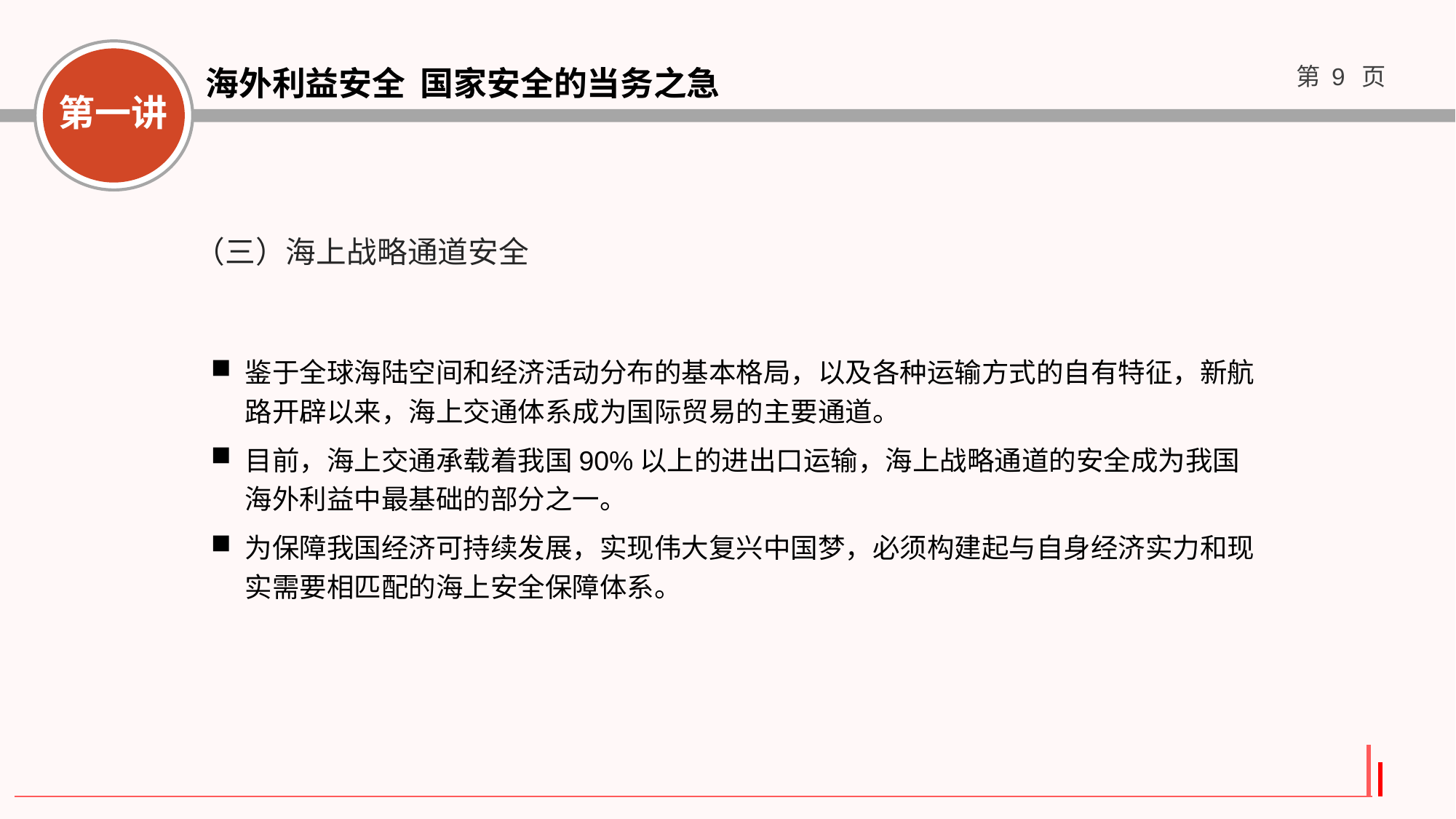

（三）海上战略通道安全
鉴于全球海陆空间和经济活动分布的基本格局，以及各种运输方式的自有特征，新航路开辟以来，海上交通体系成为国际贸易的主要通道。
目前，海上交通承载着我国90%以上的进出口运输，海上战略通道的安全成为我国海外利益中最基础的部分之一。
为保障我国经济可持续发展，实现伟大复兴中国梦，必须构建起与自身经济实力和现实需要相匹配的海上安全保障体系。